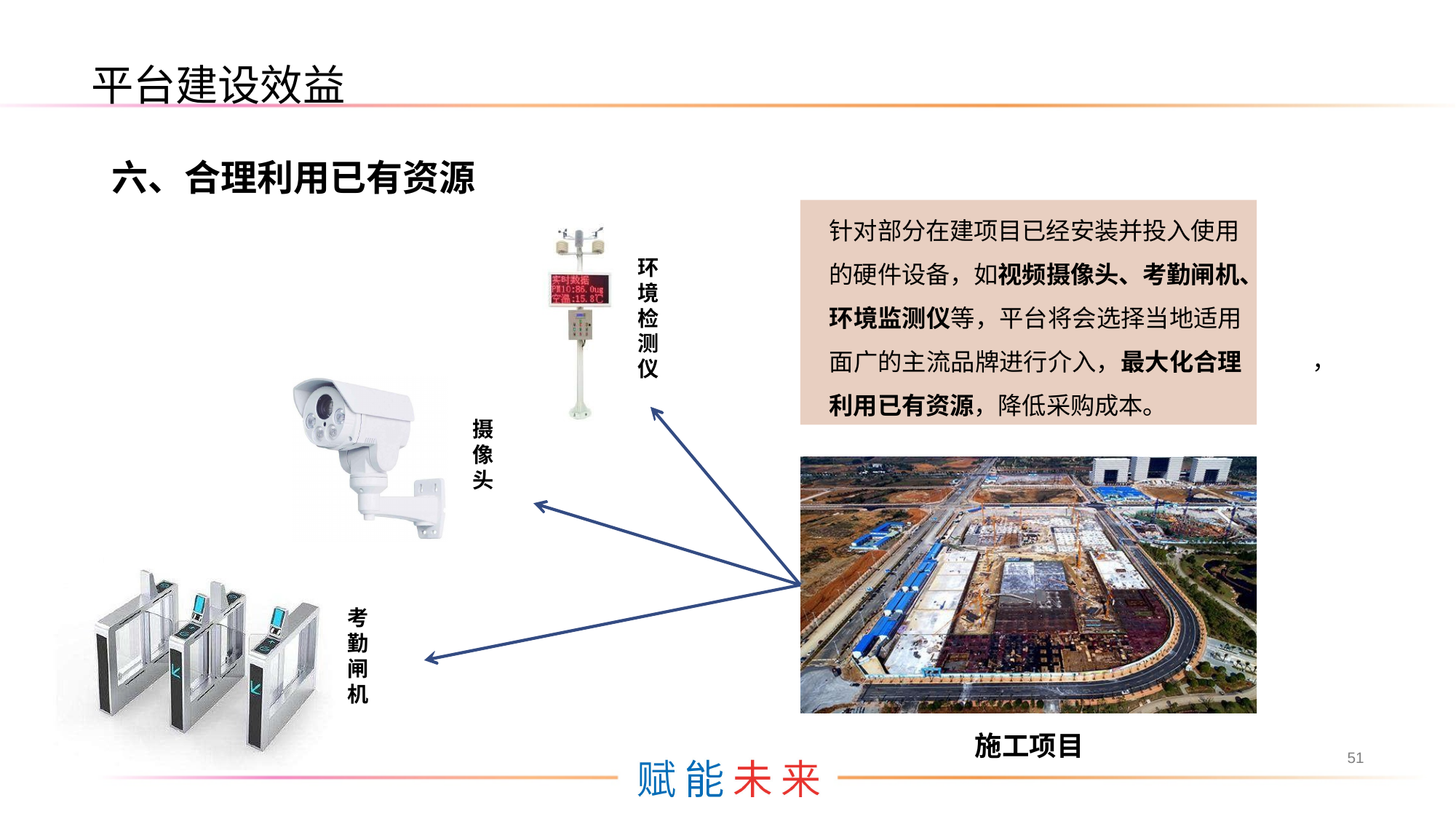

平台建设效益
六、合理利用已有资源

针对部分在建项目已经安装并投入使用

环 境 检 测 仪
的硬件设备，如视频摄像头、考勤闸机、
环境监测仪等，平台将会选择当地适用 面广的主流品牌进行介入，最大化合理 利用已有资源，降低采购成本。
，

摄 像 头

考 勤 闸 机
施工项目
51